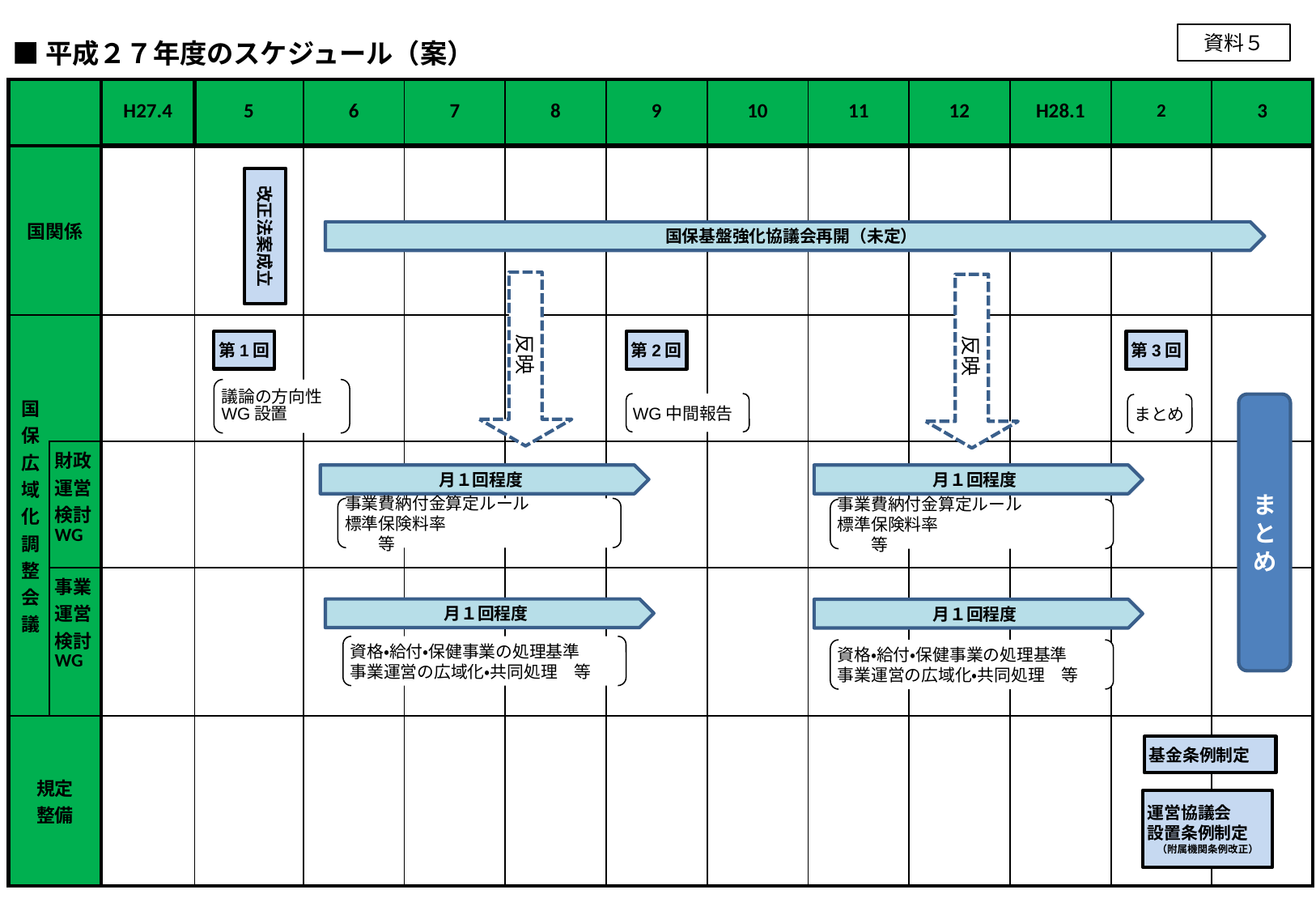

# ■平成２７年度のスケジュール（案）
資料５
|  |  | H27.4 | 5 | 6 | 7 | 8 | 9 | 10 | 11 | 12 | H28.1 | 2 | 3 |
| --- | --- | --- | --- | --- | --- | --- | --- | --- | --- | --- | --- | --- | --- |
| 国関係 |  |  |  |  |  |  |  |  |  |  |  |  |  |
| 国保広域化調整会議 |  |  |  |  |  |  |  |  |  |  |  |  |  |
|  | 財政運営検討WG |  |  |  |  |  |  |  |  |  |  |  |  |
|  | 事業運営検討WG |  |  |  |  |  |  |  |  |  |  |  |  |
| 規定 整備 |  |  |  |  |  |  |  |  |  |  |  |  |  |
改正法案成立
国保基盤強化協議会再開（未定）
反映
反映
第2回
WG中間報告
第1回
議論の方向性WG設置
第3回
まとめ
まとめ
月１回程度
事業費納付金算定ルール
標準保険料率　　　　　　　　　　　等
月１回程度
事業費納付金算定ルール
標準保険料率　　　　　　　　　　　等
月１回程度
資格・給付・保健事業の処理基準
事業運営の広域化・共同処理　等
月１回程度
資格・給付・保健事業の処理基準
事業運営の広域化・共同処理　等
基金条例制定
運営協議会
設置条例制定
（附属機関条例改正）